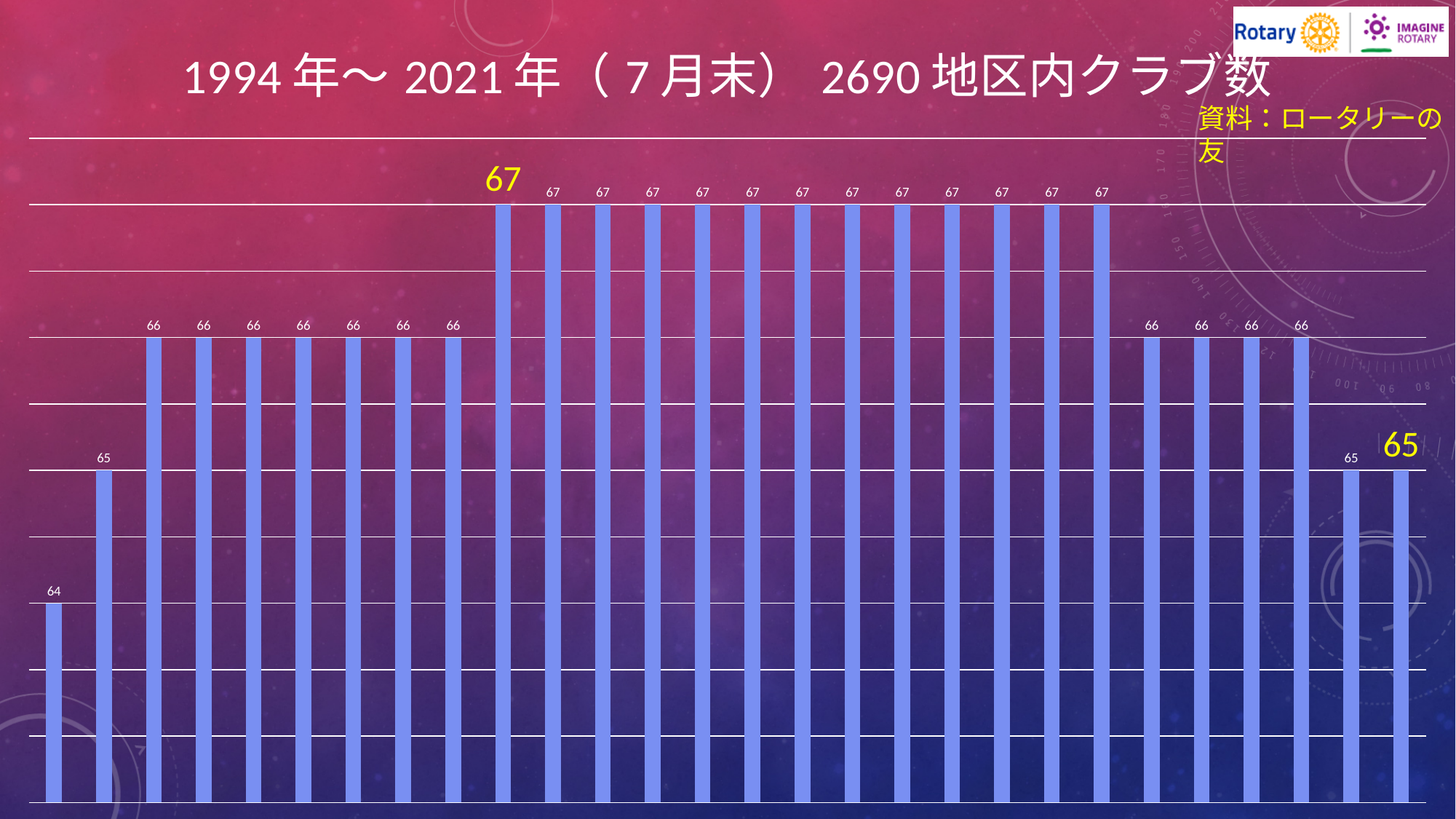

### Chart: 1994年～2021年（7月末）2690地区内クラブ数

| Category |  |
|---|---|
資料：ロータリーの友